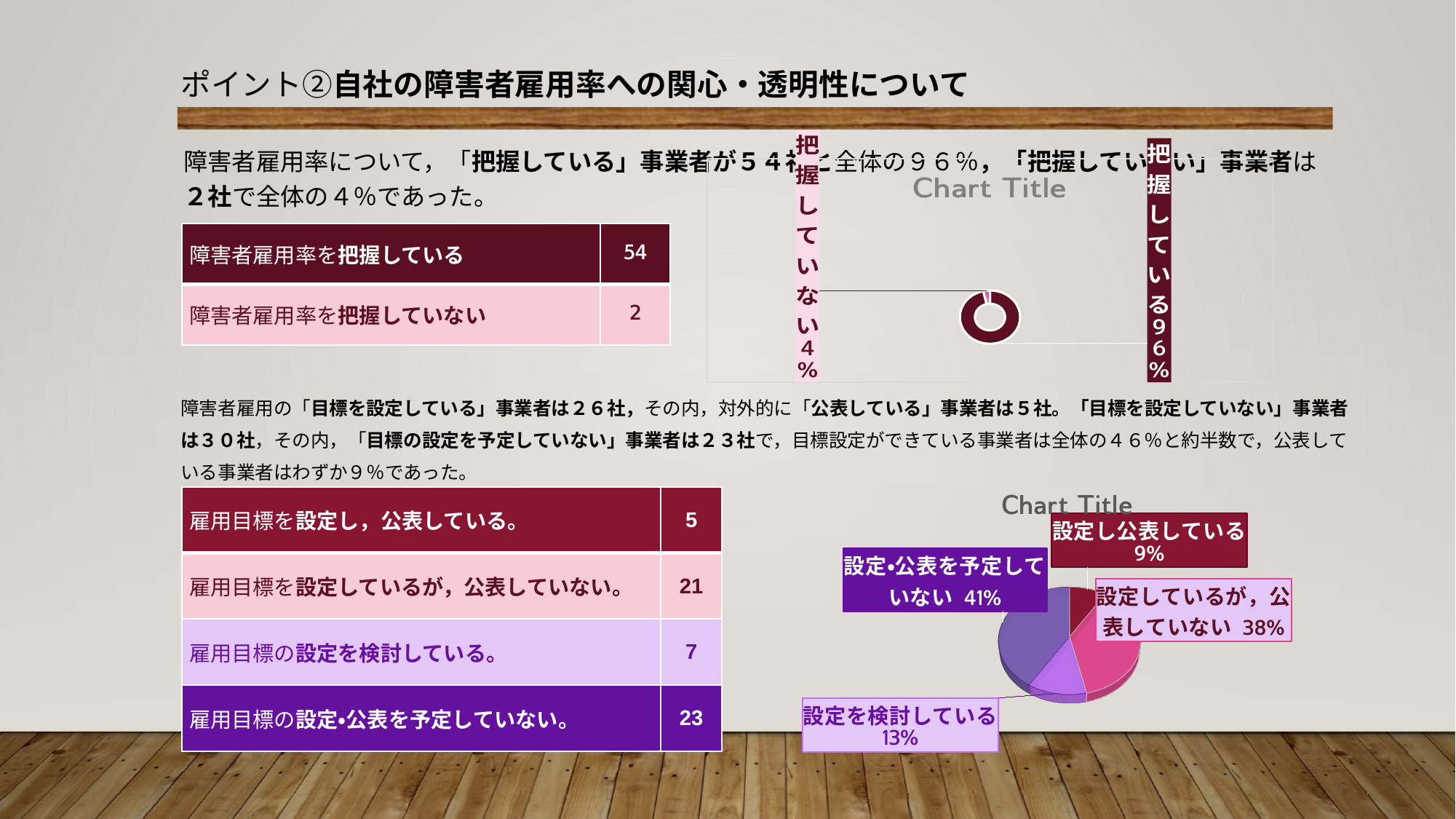

ポイント②自社の障害者雇用率への関心・透明性について

### Chart:

| Category |  |
|---|---|
| 把握している  | 54.0 |
| 把握していない  | 2.0 |
障害者雇用率について，「把握している」事業者が５４社と全体の９６％，「把握していない」事業者は２社で全体の４％であった。
| 障害者雇用率を把握している | 54 |
| --- | --- |
| 障害者雇用率を把握していない | 2 |
障害者雇用の「目標を設定している」事業者は２６社，その内，対外的に「公表している」事業者は５社。「目標を設定していない」事業者は３０社，その内，「目標の設定を予定していない」事業者は２３社で，目標設定ができている事業者は全体の４６％と約半数で，公表している事業者はわずか９％であった。

[unsupported chart]

| 雇用目標を設定し，公表している。 | 5 |
| --- | --- |
| 雇用目標を設定しているが，公表していない。 | 21 |
| 雇用目標の設定を検討している。 | 7 |
| 雇用目標の設定・公表を予定していない。 | 23 |